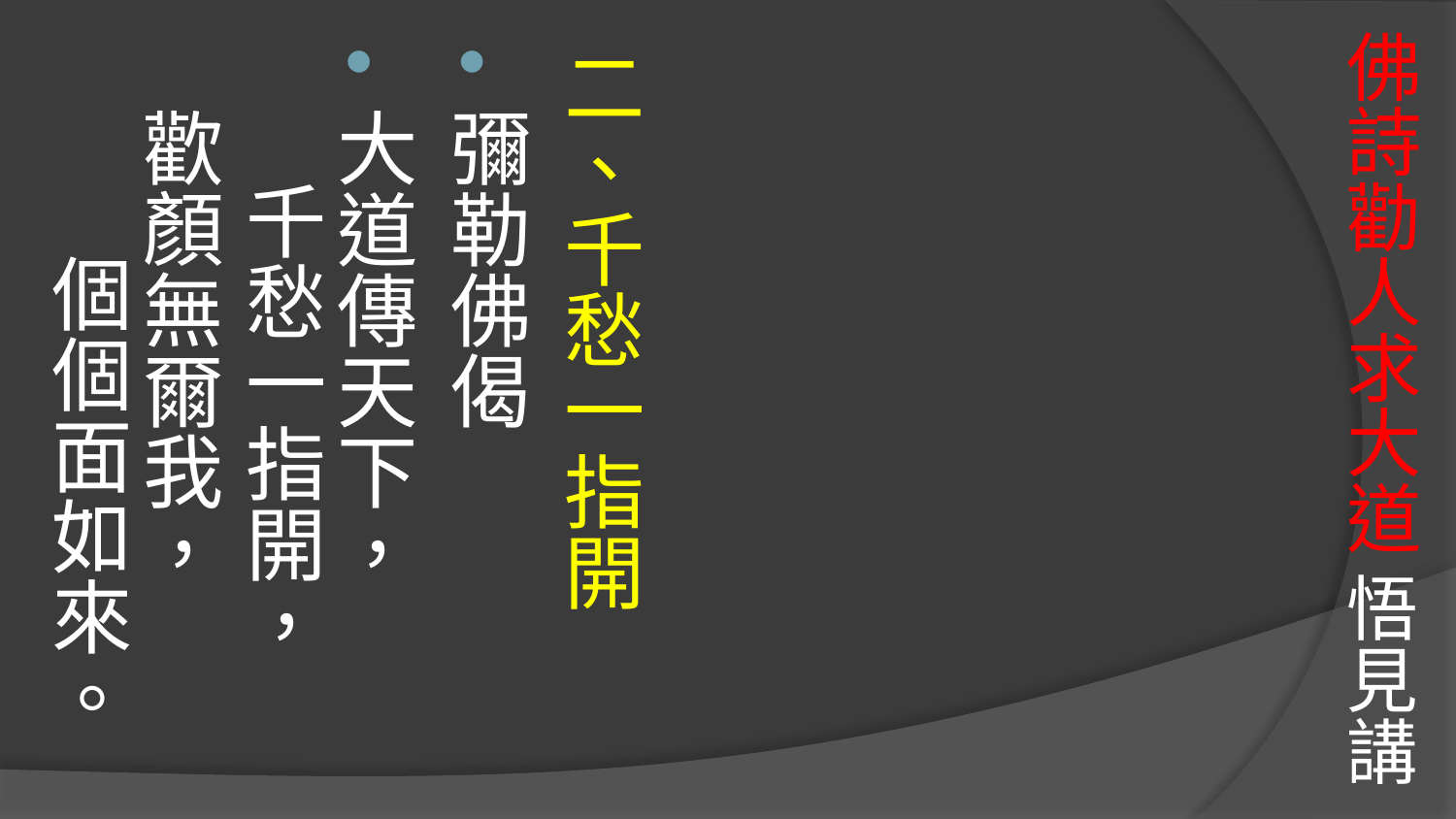

# 佛詩勸人求大道 悟見講
二、千愁一指開
彌勒佛偈
大道傳天下，               千愁一指開，
歡顏無爾我，                   個個面如來。